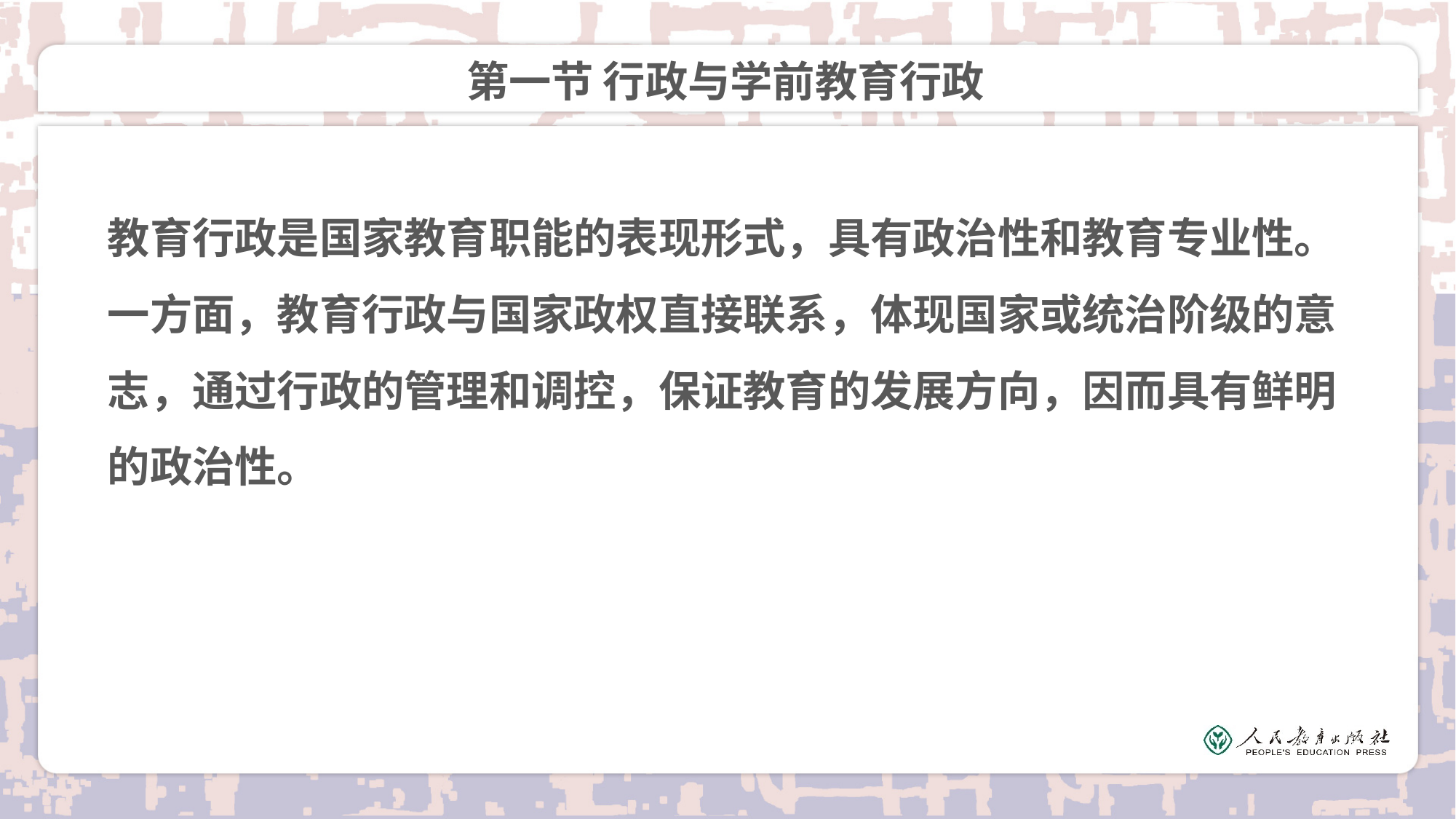

# 第一节 行政与学前教育行政
教育行政是国家教育职能的表现形式，具有政治性和教育专业性。一方面，教育行政与国家政权直接联系，体现国家或统治阶级的意志，通过行政的管理和调控，保证教育的发展方向，因而具有鲜明的政治性。